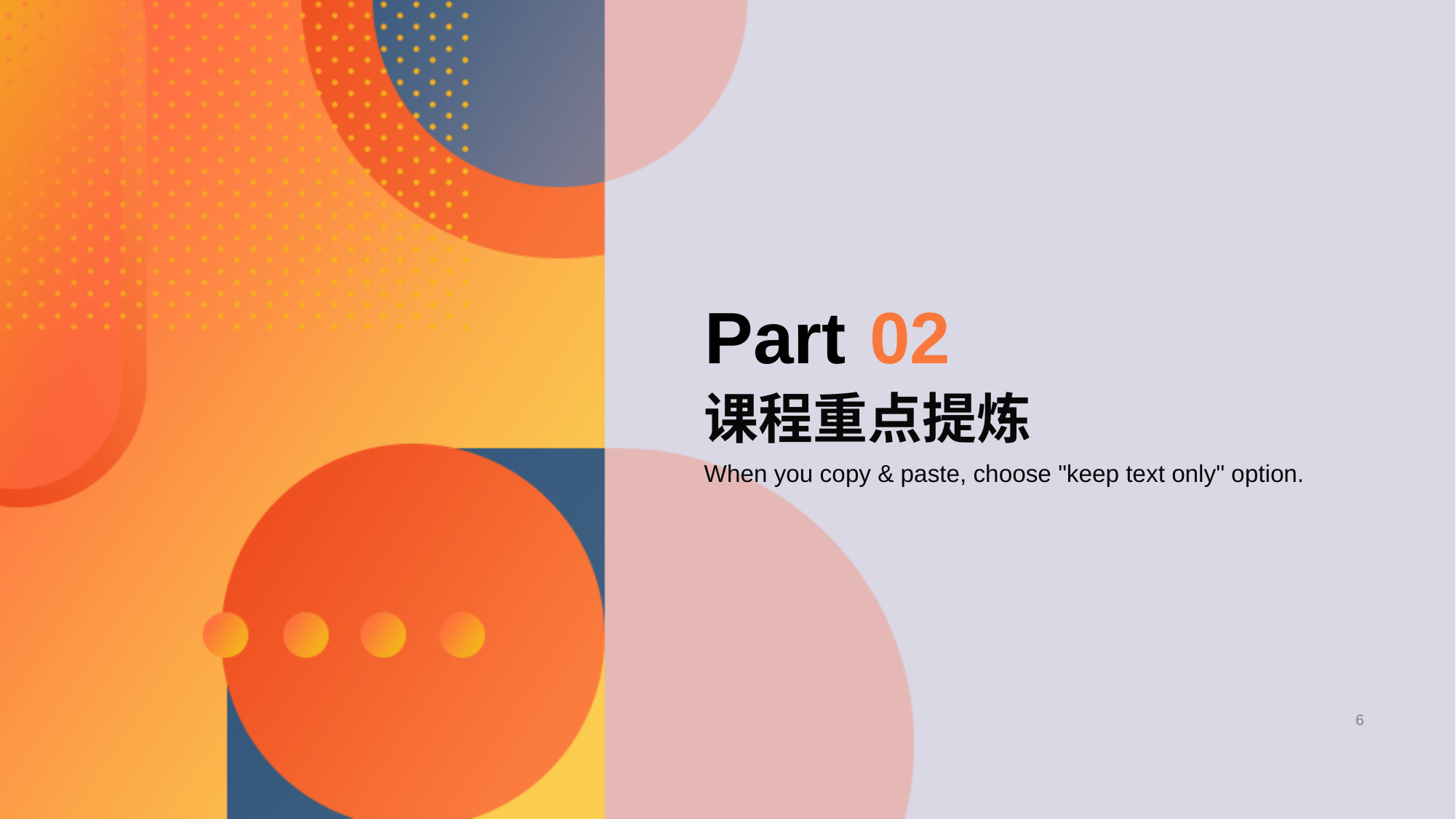

Part
02
# 课程重点提炼
When you copy & paste, choose "keep text only" option.
6